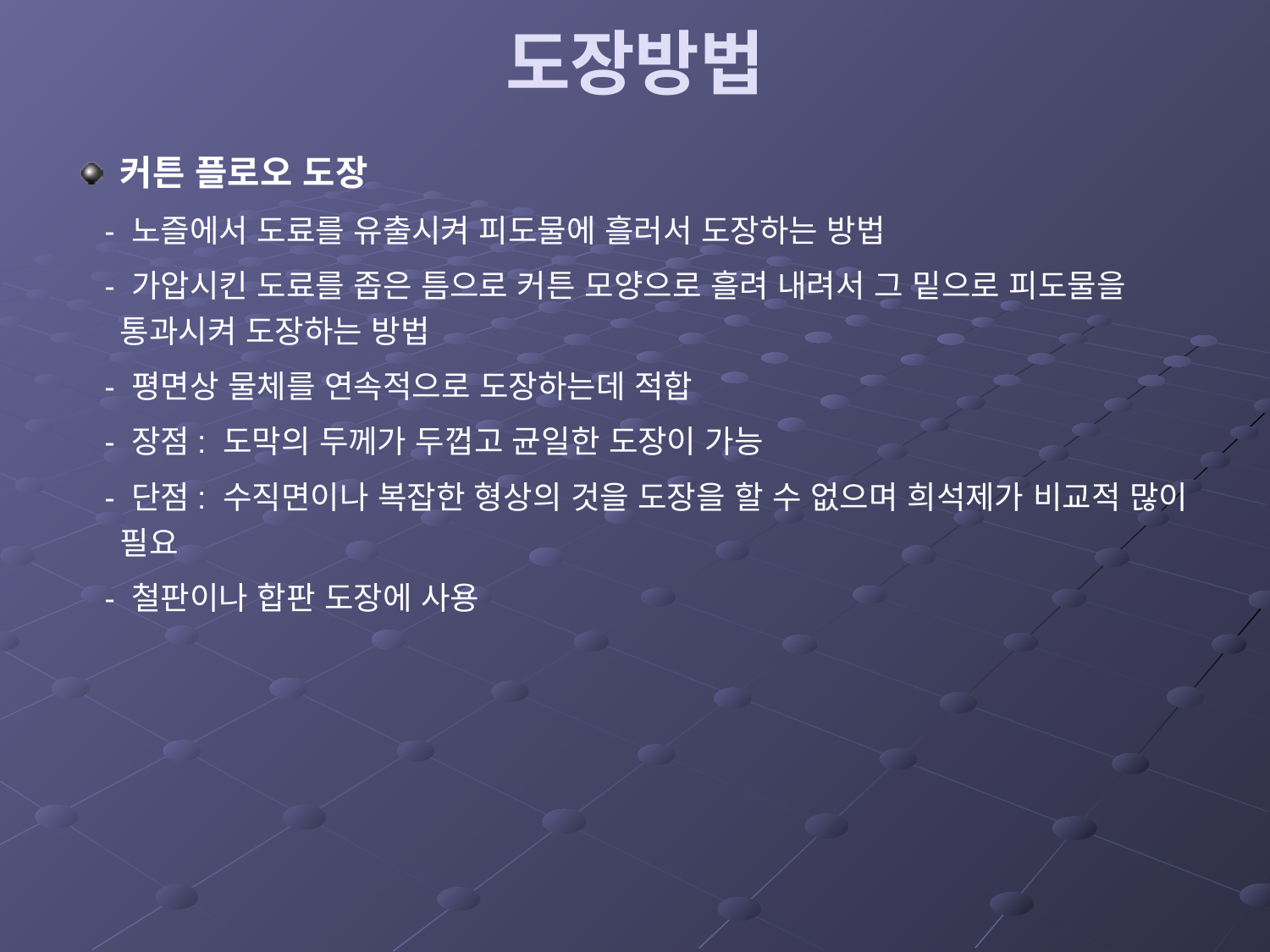

# 도장방법
커튼 플로오 도장
   - 노즐에서 도료를 유출시켜 피도물에 흘러서 도장하는 방법
   - 가압시킨 도료를 좁은 틈으로 커튼 모양으로 흘려 내려서 그 밑으로 피도물을 통과시켜 도장하는 방법
   - 평면상 물체를 연속적으로 도장하는데 적합
   - 장점: 도막의 두께가 두껍고 균일한 도장이 가능
   - 단점: 수직면이나 복잡한 형상의 것을 도장을 할 수 없으며 희석제가 비교적 많이 필요
   - 철판이나 합판 도장에 사용